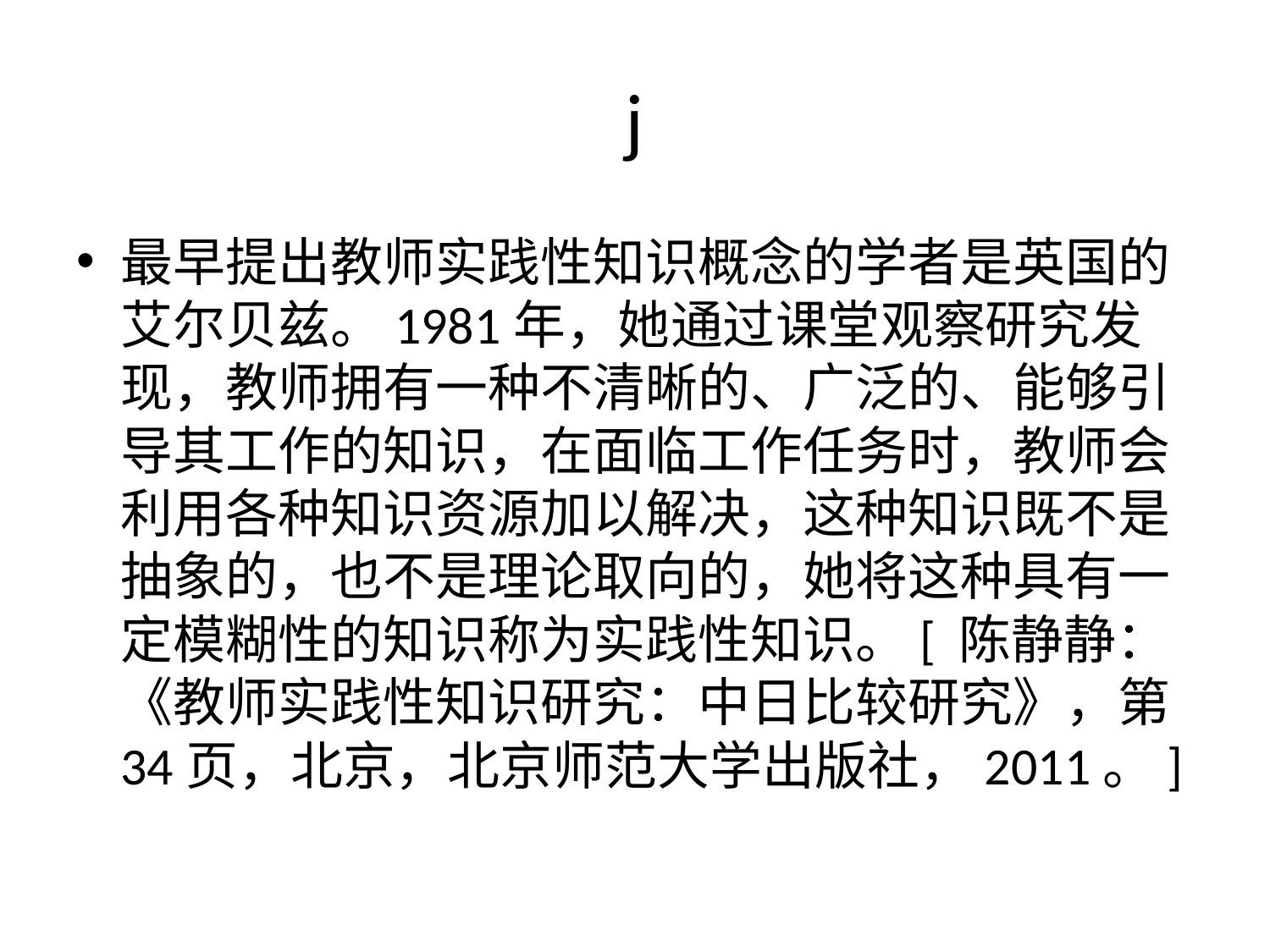

# j
最早提出教师实践性知识概念的学者是英国的艾尔贝兹。1981年，她通过课堂观察研究发现，教师拥有一种不清晰的、广泛的、能够引导其工作的知识，在面临工作任务时，教师会利用各种知识资源加以解决，这种知识既不是抽象的，也不是理论取向的，她将这种具有一定模糊性的知识称为实践性知识。[ 陈静静：《教师实践性知识研究：中日比较研究》，第34页，北京，北京师范大学出版社，2011。]